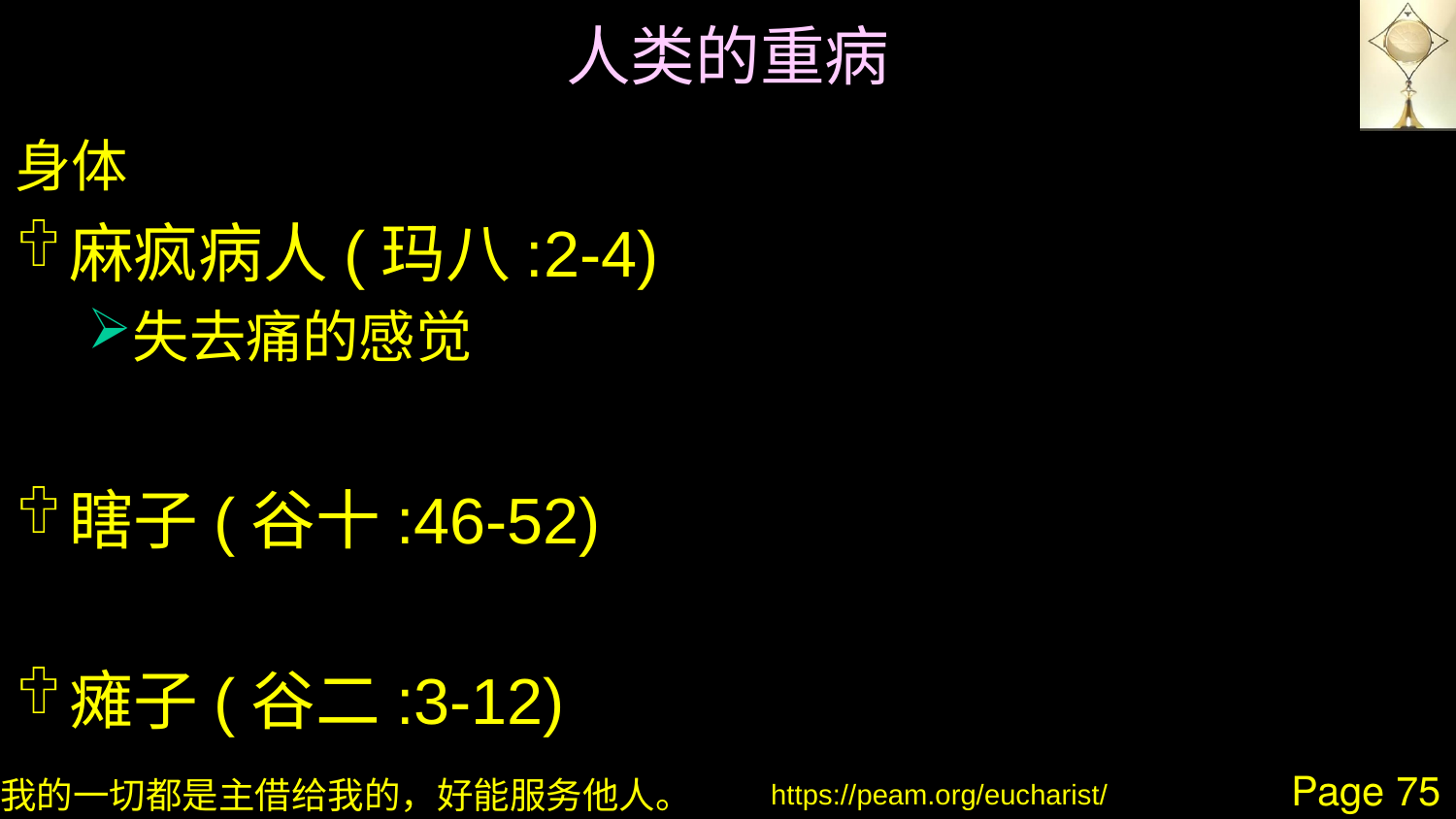

# 人类的重病
身体

麻疯病人(玛八:2-4)
失去痛的感觉

瞎子(谷十:46-52)

瘫子(谷二:3-12)